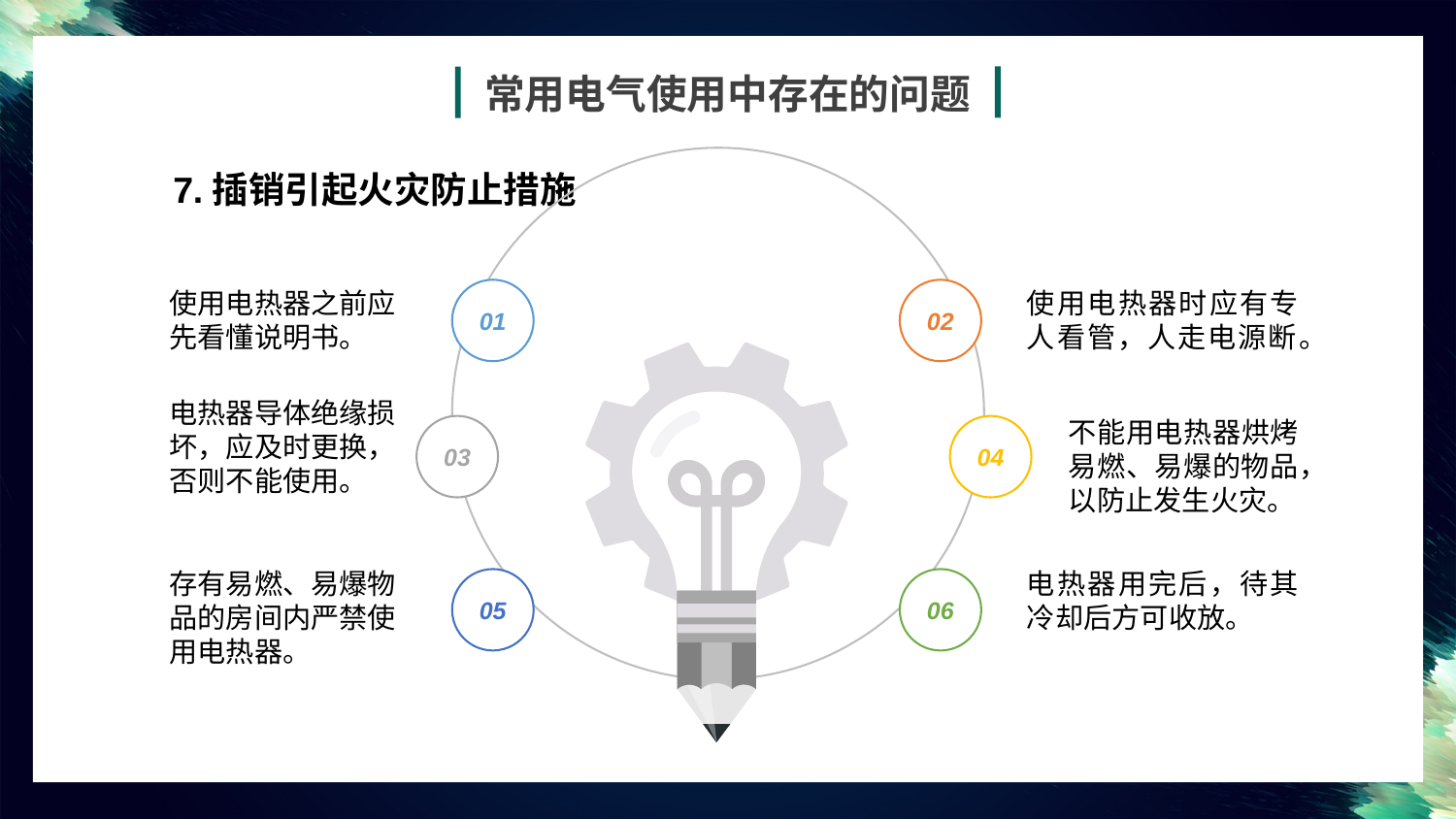

常用电气使用中存在的问题

7.插销引起火灾防止措施
使用电热器之前应先看懂说明书。
使用电热器时应有专人看管，人走电源断。
01
03
05
02
04
06

电热器导体绝缘损坏，应及时更换，否则不能使用。
不能用电热器烘烤易燃、易爆的物品，以防止发生火灾。
存有易燃、易爆物品的房间内严禁使用电热器。
电热器用完后，待其冷却后方可收放。